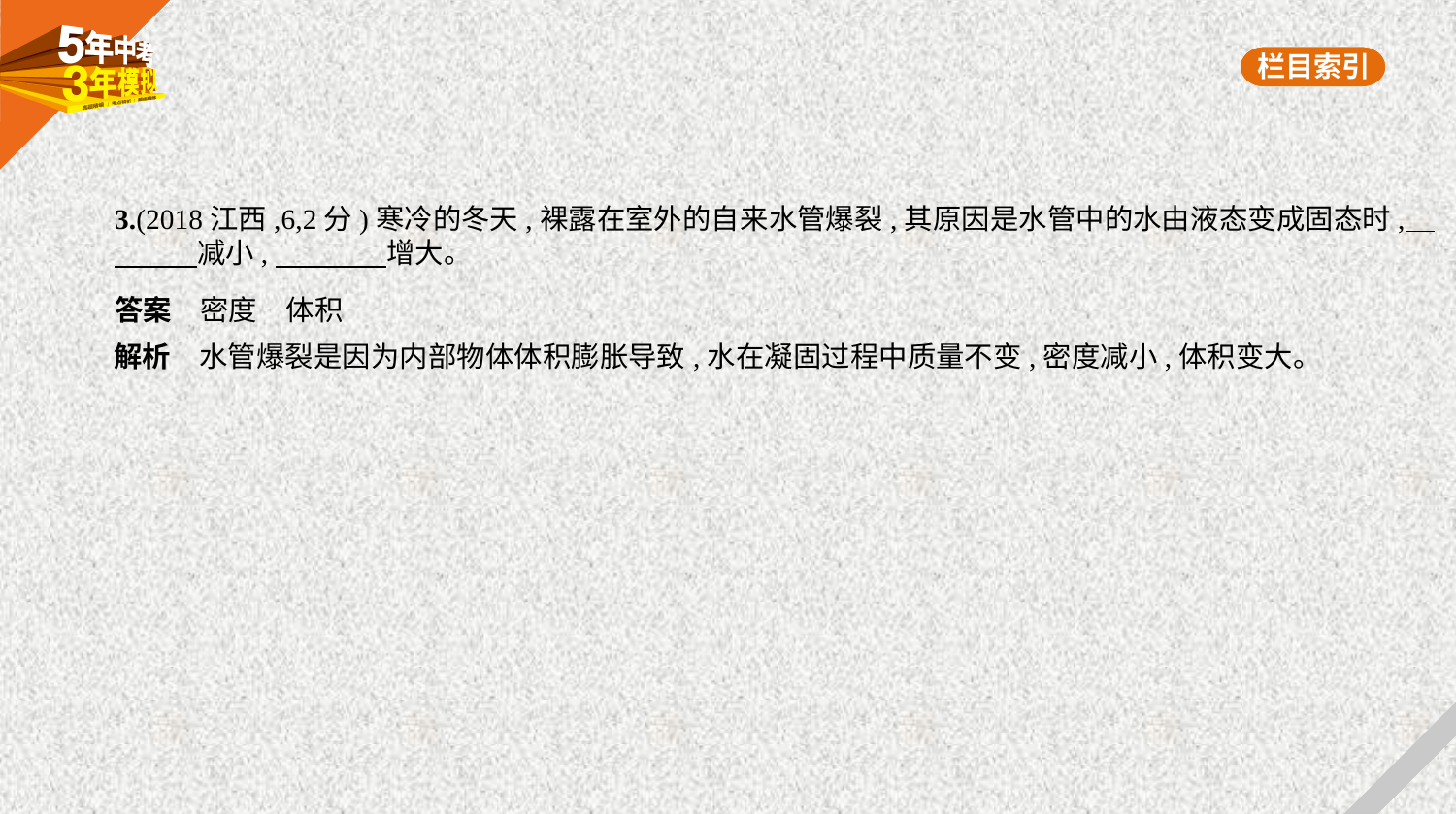

3.(2018江西,6,2分)寒冷的冬天,裸露在室外的自来水管爆裂,其原因是水管中的水由液态变成固态时,    
　　    减小,　　　    增大。
答案　密度　体积
解析　水管爆裂是因为内部物体体积膨胀导致,水在凝固过程中质量不变,密度减小,体积变大。